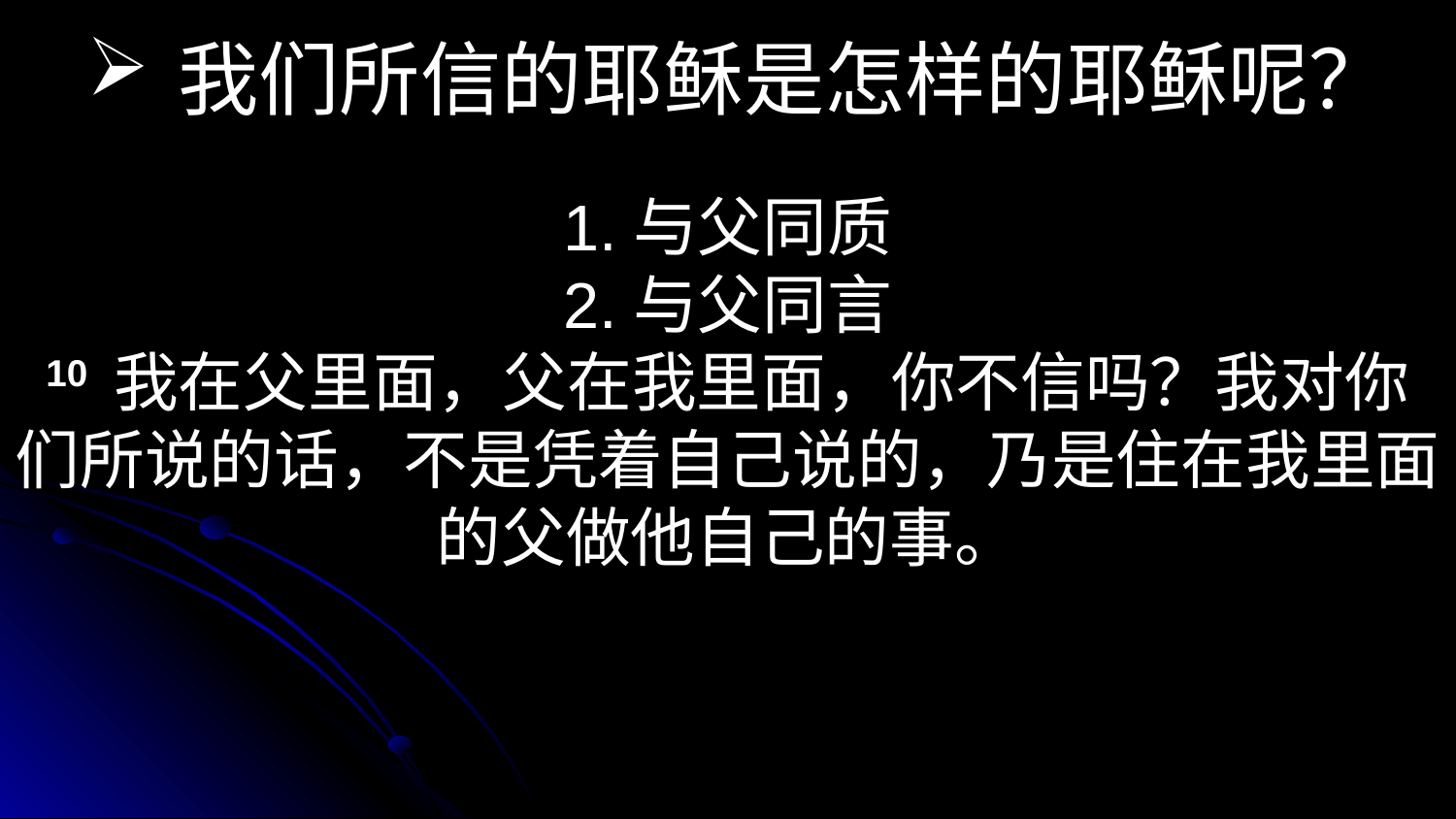

我们所信的耶稣是怎样的耶稣呢？
1.与父同质
2.与父同言
10 我在父里面，父在我里面，你不信吗？我对你们所说的话，不是凭着自己说的，乃是住在我里面的父做他自己的事。